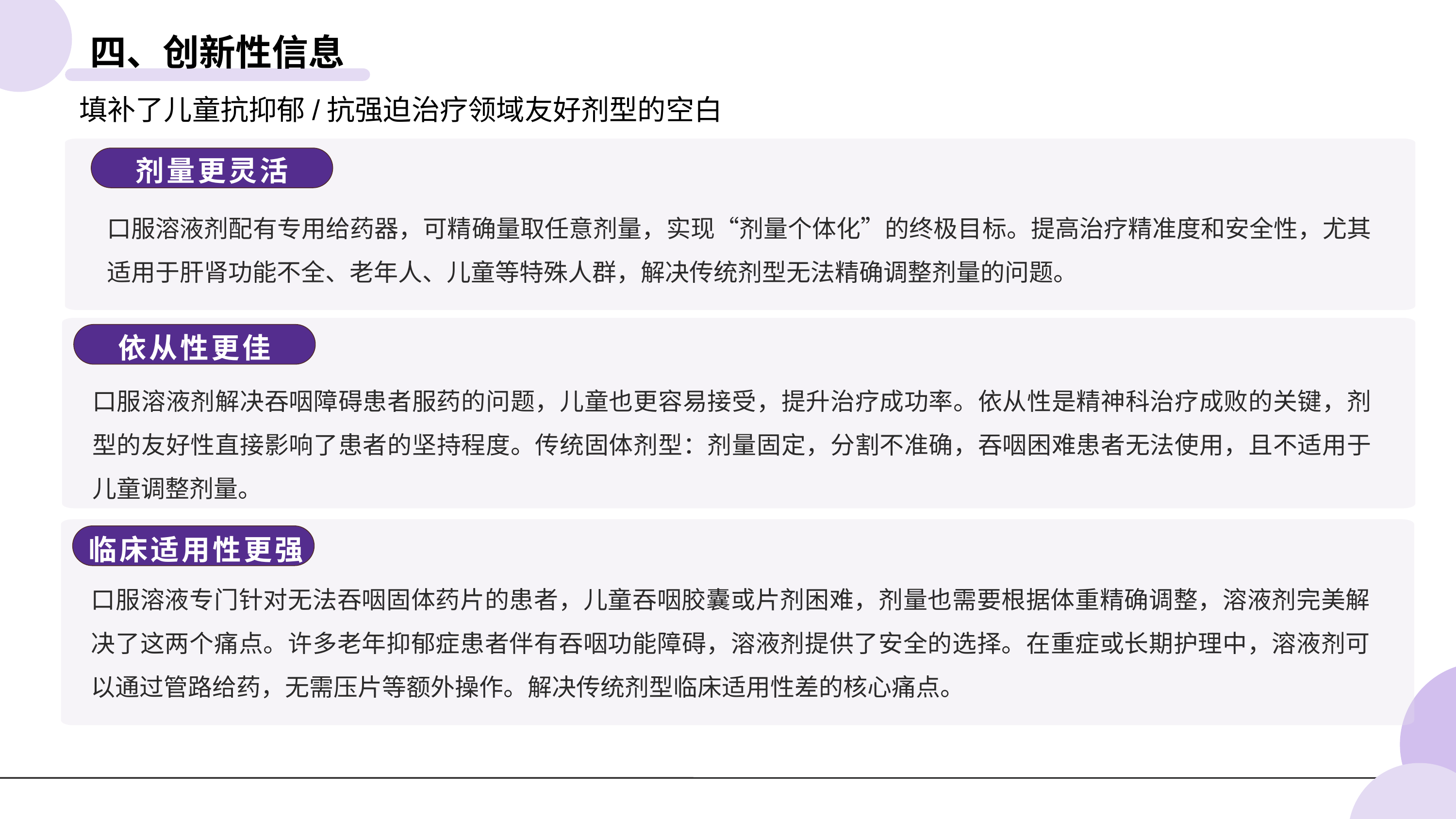

四、创新性信息

填补了儿童抗抑郁/抗强迫治疗领域友好剂型的空白

剂量更灵活
口服溶液剂配有专用给药器，可精确量取任意剂量，实现“剂量个体化”的终极目标。提高治疗精准度和安全性，尤其适用于肝肾功能不全、老年人、儿童等特殊人群，解决传统剂型无法精确调整剂量的问题。

依从性更佳
口服溶液剂解决吞咽障碍患者服药的问题，儿童也更容易接受，提升治疗成功率。依从性是精神科治疗成败的关键，剂型的友好性直接影响了患者的坚持程度。传统固体剂型：剂量固定，分割不准确，吞咽困难患者无法使用，且不适用于儿童调整剂量。

临床适用性更强
口服溶液专门针对无法吞咽固体药片的患者，儿童吞咽胶囊或片剂困难，剂量也需要根据体重精确调整，溶液剂完美解决了这两个痛点。许多老年抑郁症患者伴有吞咽功能障碍，溶液剂提供了安全的选择。在重症或长期护理中，溶液剂可以通过管路给药，无需压片等额外操作。解决传统剂型临床适用性差的核心痛点。